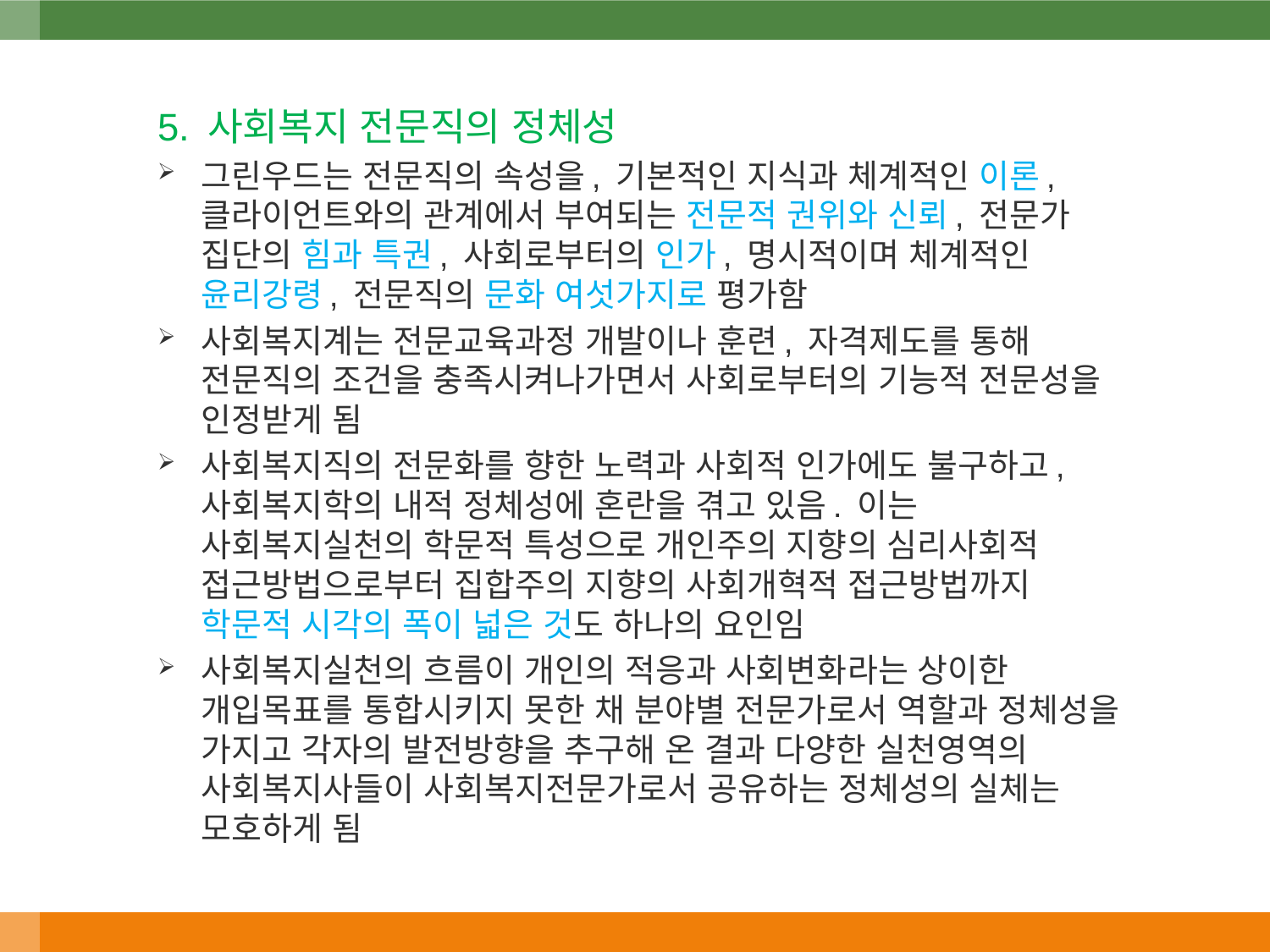

5. 사회복지 전문직의 정체성
그린우드는 전문직의 속성을, 기본적인 지식과 체계적인 이론, 클라이언트와의 관계에서 부여되는 전문적 권위와 신뢰, 전문가 집단의 힘과 특권, 사회로부터의 인가, 명시적이며 체계적인 윤리강령, 전문직의 문화 여섯가지로 평가함
사회복지계는 전문교육과정 개발이나 훈련, 자격제도를 통해 전문직의 조건을 충족시켜나가면서 사회로부터의 기능적 전문성을 인정받게 됨
사회복지직의 전문화를 향한 노력과 사회적 인가에도 불구하고, 사회복지학의 내적 정체성에 혼란을 겪고 있음. 이는 사회복지실천의 학문적 특성으로 개인주의 지향의 심리사회적 접근방법으로부터 집합주의 지향의 사회개혁적 접근방법까지 학문적 시각의 폭이 넓은 것도 하나의 요인임
사회복지실천의 흐름이 개인의 적응과 사회변화라는 상이한 개입목표를 통합시키지 못한 채 분야별 전문가로서 역할과 정체성을 가지고 각자의 발전방향을 추구해 온 결과 다양한 실천영역의 사회복지사들이 사회복지전문가로서 공유하는 정체성의 실체는 모호하게 됨